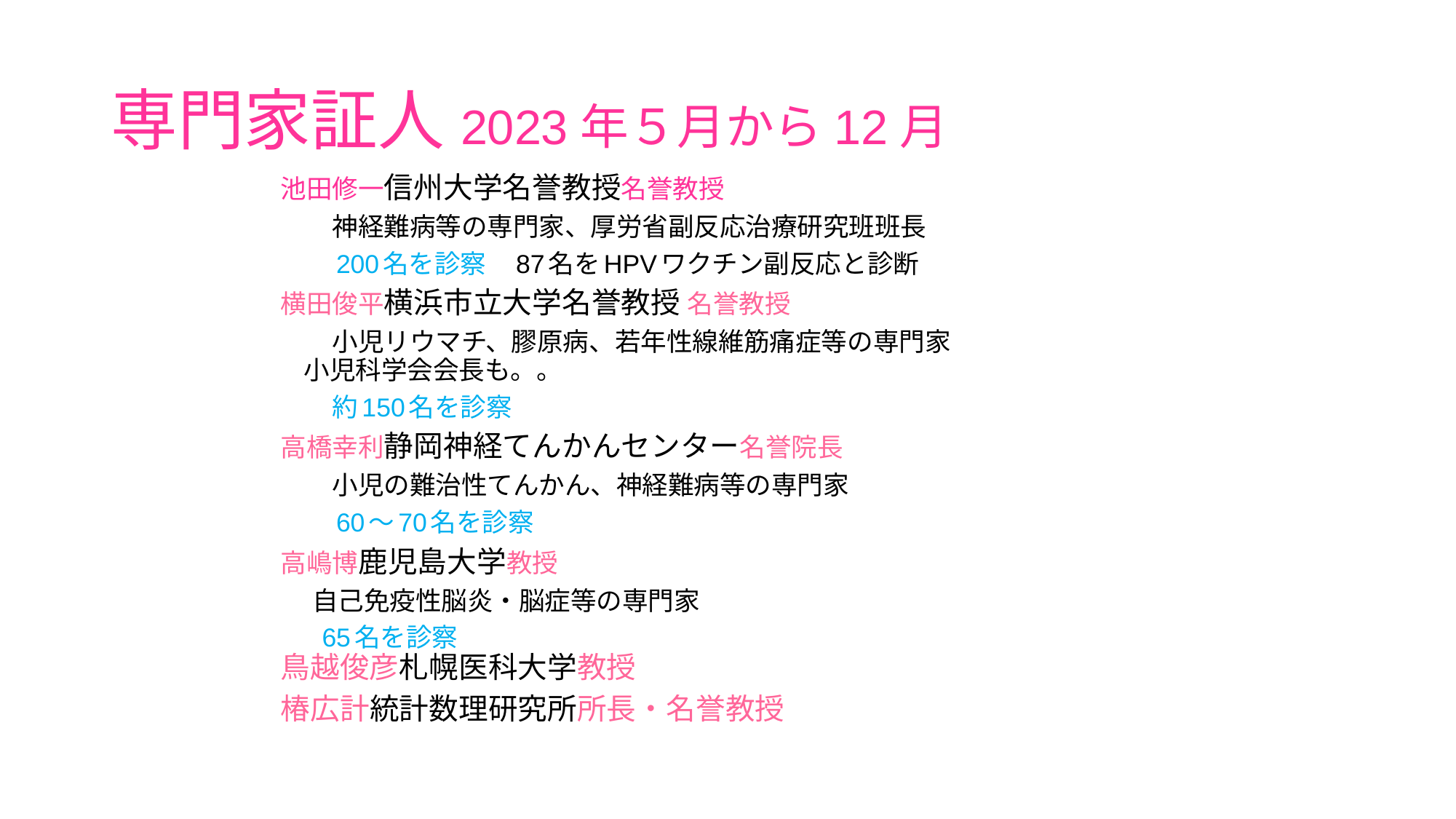

# 専門家証人2023年５月から12月
池田修一信州大学名誉教授名誉教授
　　神経難病等の専門家、厚労省副反応治療研究班班長
　　200名を診察　87名をHPVワクチン副反応と診断
横田俊平横浜市立大学名誉教授 名誉教授
　　小児リウマチ、膠原病、若年性線維筋痛症等の専門家
    小児科学会会長も。。
　　約150名を診察
高橋幸利静岡神経てんかんセンター名誉院長
　　小児の難治性てんかん、神経難病等の専門家
　　60～70名を診察
高嶋博鹿児島大学教授
　 自己免疫性脳炎・脳症等の専門家
　  65名を診察
鳥越俊彦札幌医科大学教授
椿広計統計数理研究所所長・名誉教授